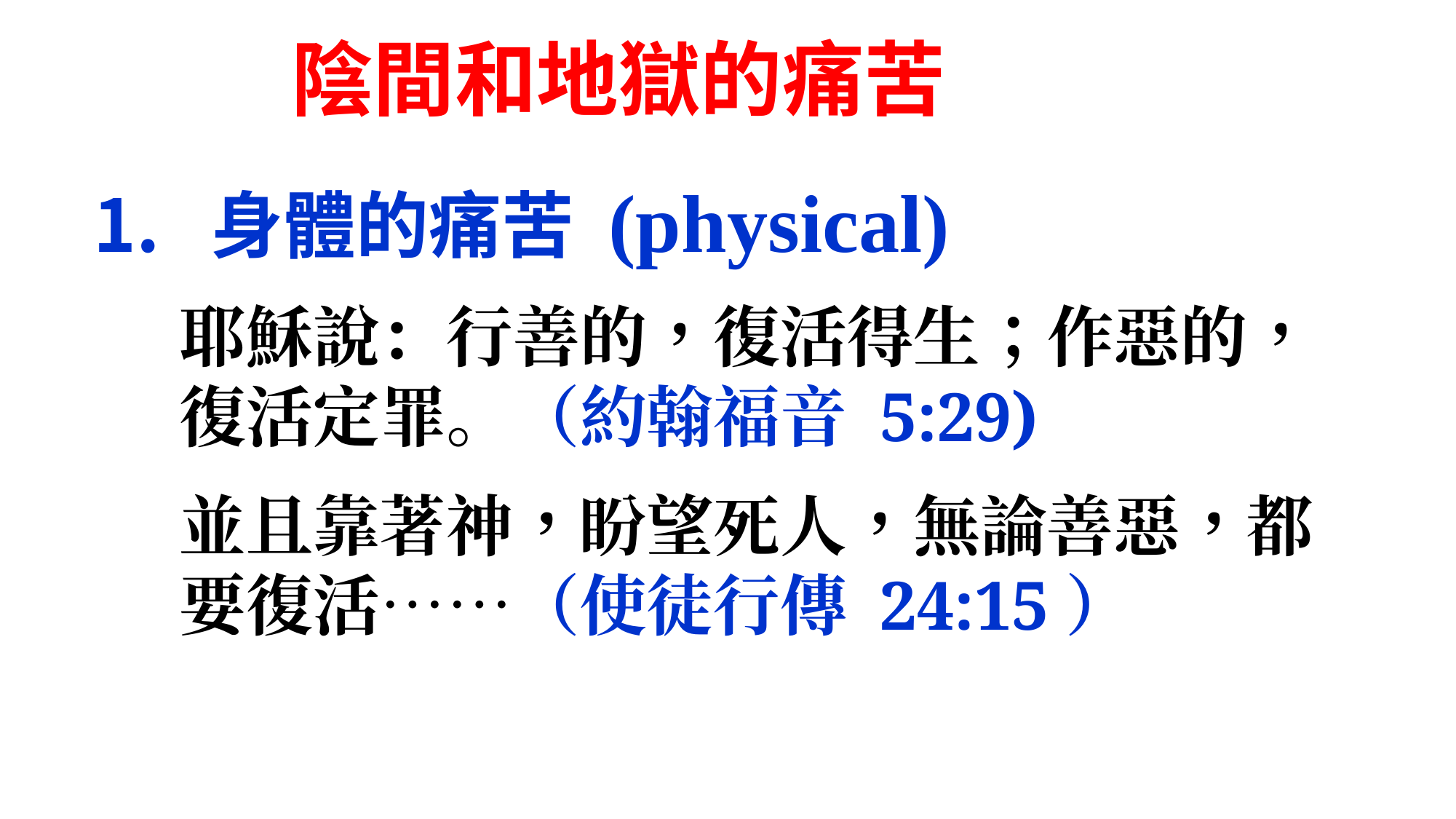

陰間和地獄的痛苦
  身體的痛苦 (physical)
耶穌說：行善的，復活得生；作惡的，復活定罪。（約翰福音 5:29)

並且靠著神，盼望死人，無論善惡，都要復活……（使徒行傳 24:15）